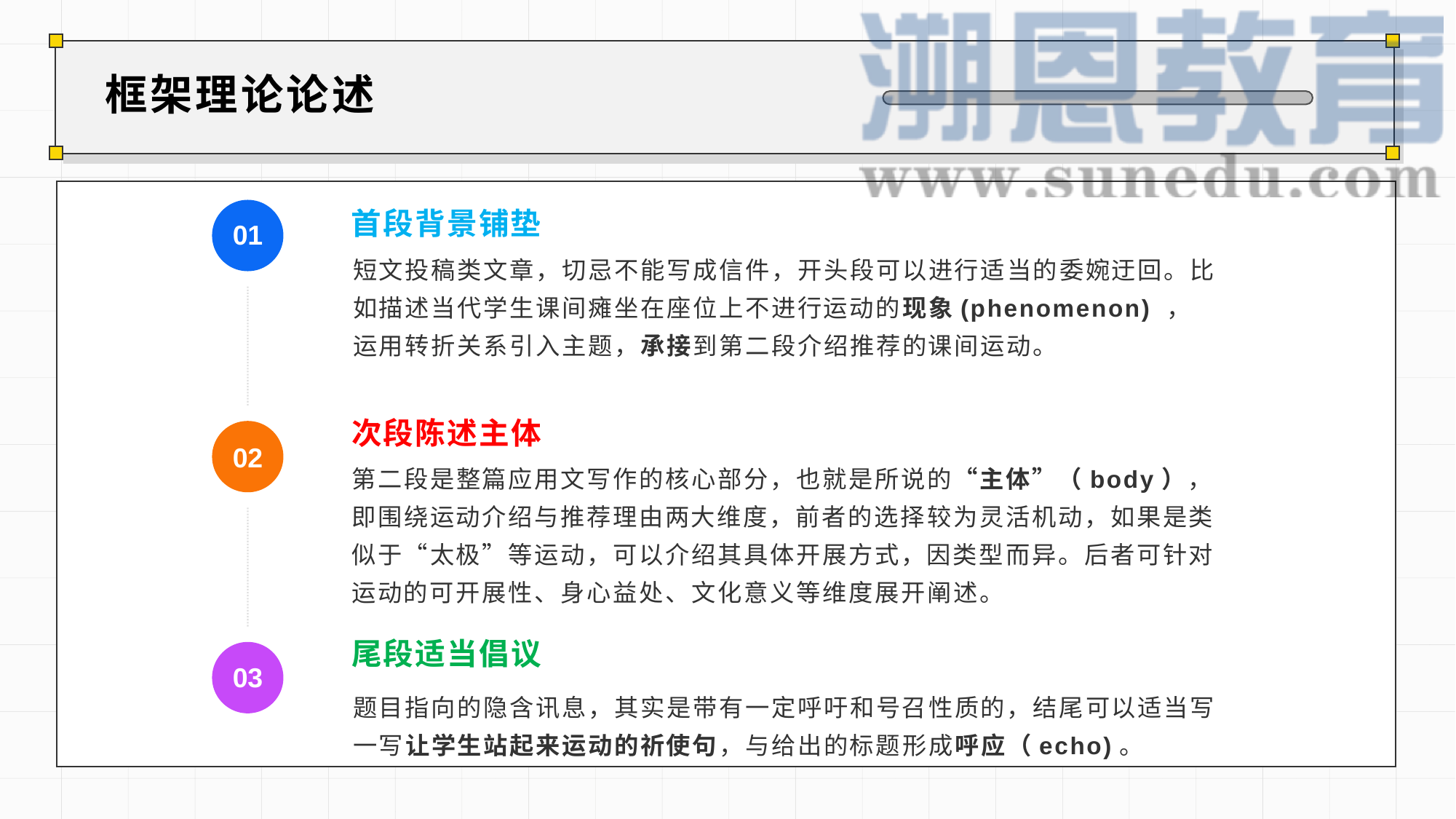

框架理论论述
首段背景铺垫

01
短文投稿类文章，切忌不能写成信件，开头段可以进行适当的委婉迂回。比如描述当代学生课间瘫坐在座位上不进行运动的现象(phenomenon) ，运用转折关系引入主题，承接到第二段介绍推荐的课间运动。
次段陈述主体

02
第二段是整篇应用文写作的核心部分，也就是所说的“主体”（body），即围绕运动介绍与推荐理由两大维度，前者的选择较为灵活机动，如果是类似于“太极”等运动，可以介绍其具体开展方式，因类型而异。后者可针对运动的可开展性、身心益处、文化意义等维度展开阐述。
尾段适当倡议

03
题目指向的隐含讯息，其实是带有一定呼吁和号召性质的，结尾可以适当写一写让学生站起来运动的祈使句，与给出的标题形成呼应（echo)。